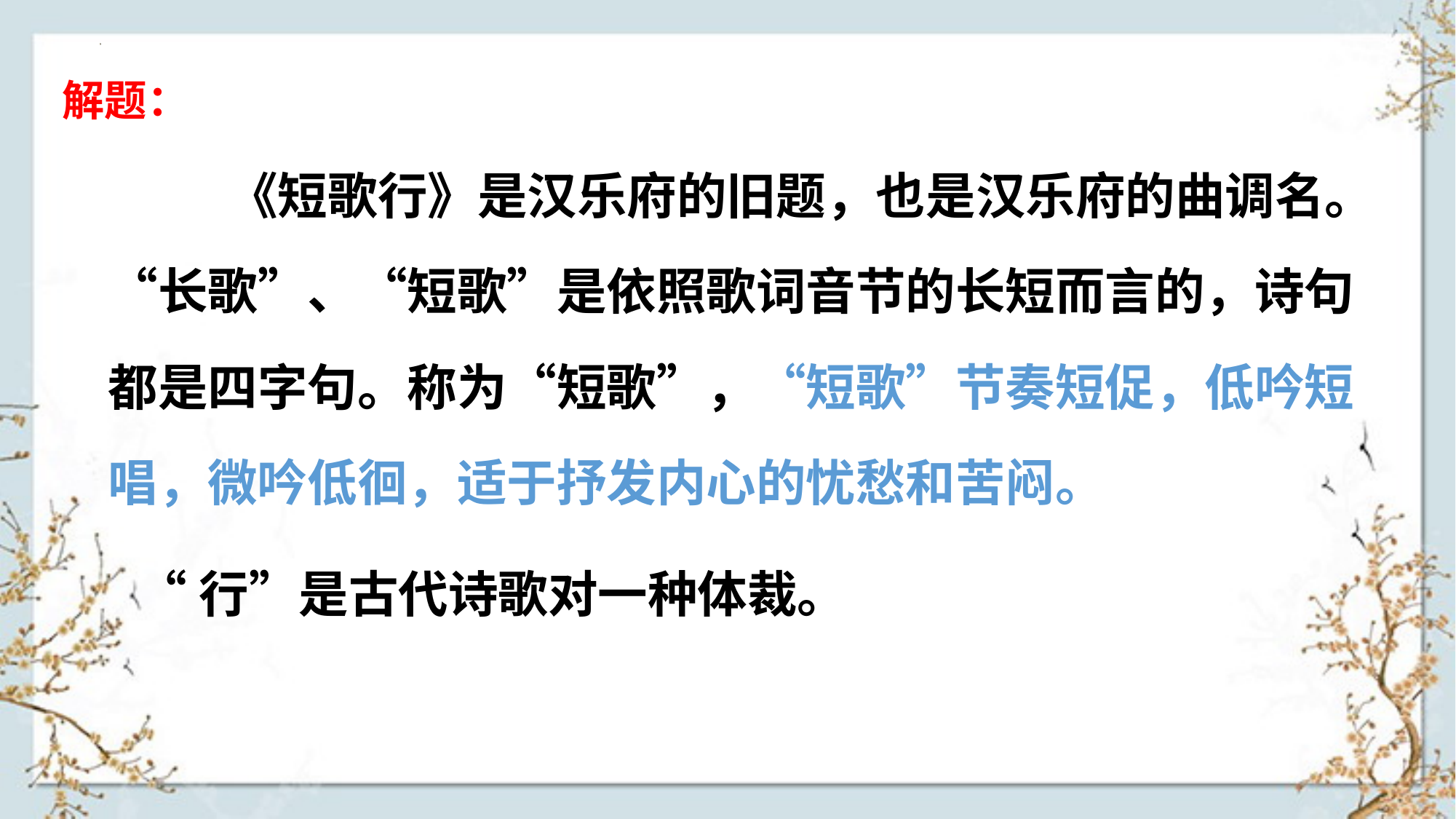

解题：
            《短歌行》是汉乐府的旧题，也是汉乐府的曲调名。“长歌”、“短歌”是依照歌词音节的长短而言的，诗句都是四字句。称为“短歌”，“短歌”节奏短促，低吟短唱，微吟低徊，适于抒发内心的忧愁和苦闷。
     “行”是古代诗歌对一种体裁。